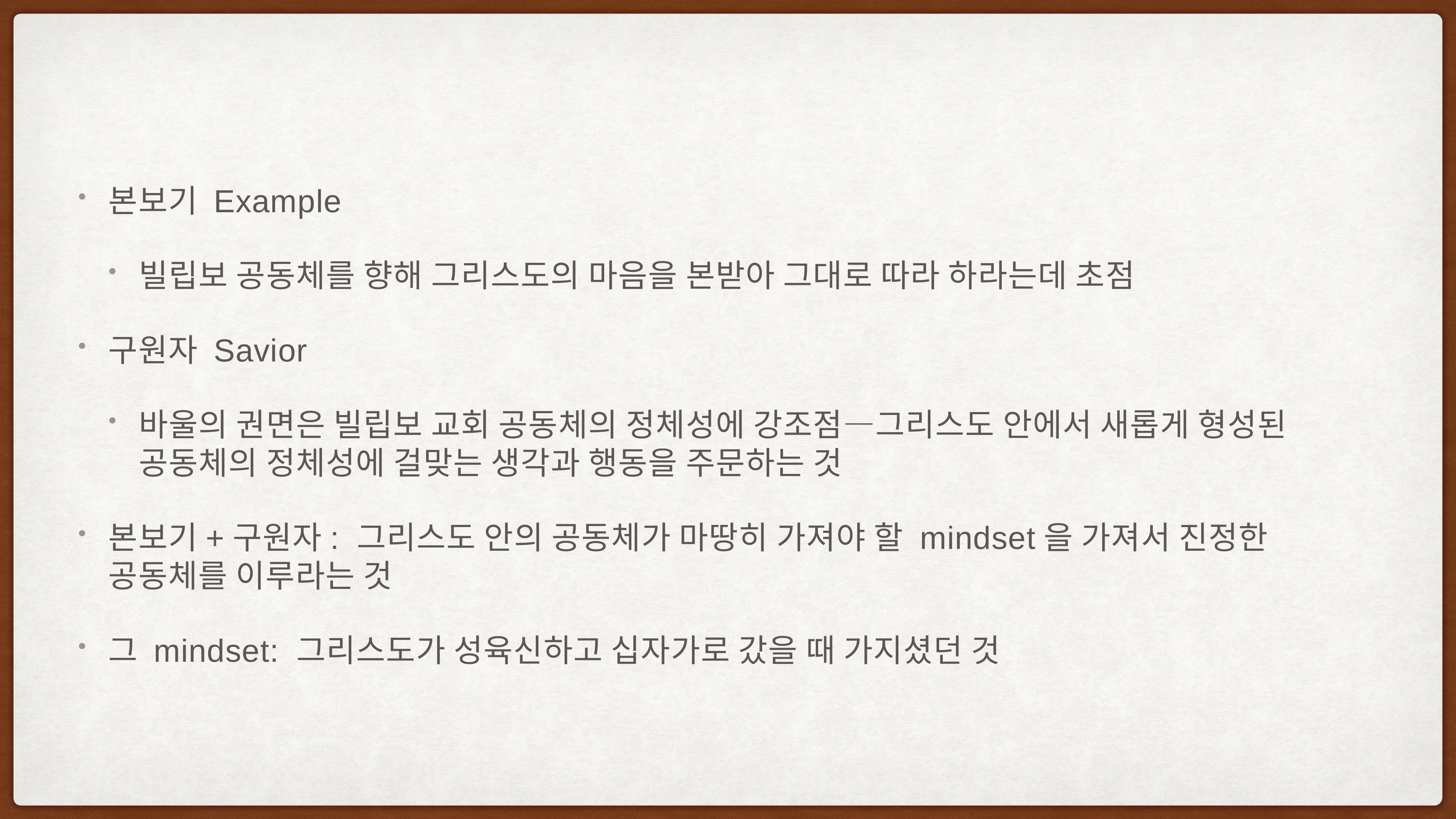

본보기 Example
빌립보 공동체를 향해 그리스도의 마음을 본받아 그대로 따라 하라는데 초점
구원자 Savior
바울의 권면은 빌립보 교회 공동체의 정체성에 강조점—그리스도 안에서 새롭게 형성된 공동체의 정체성에 걸맞는 생각과 행동을 주문하는 것
본보기+구원자: 그리스도 안의 공동체가 마땅히 가져야 할 mindset을 가져서 진정한 공동체를 이루라는 것
그 mindset: 그리스도가 성육신하고 십자가로 갔을 때 가지셨던 것